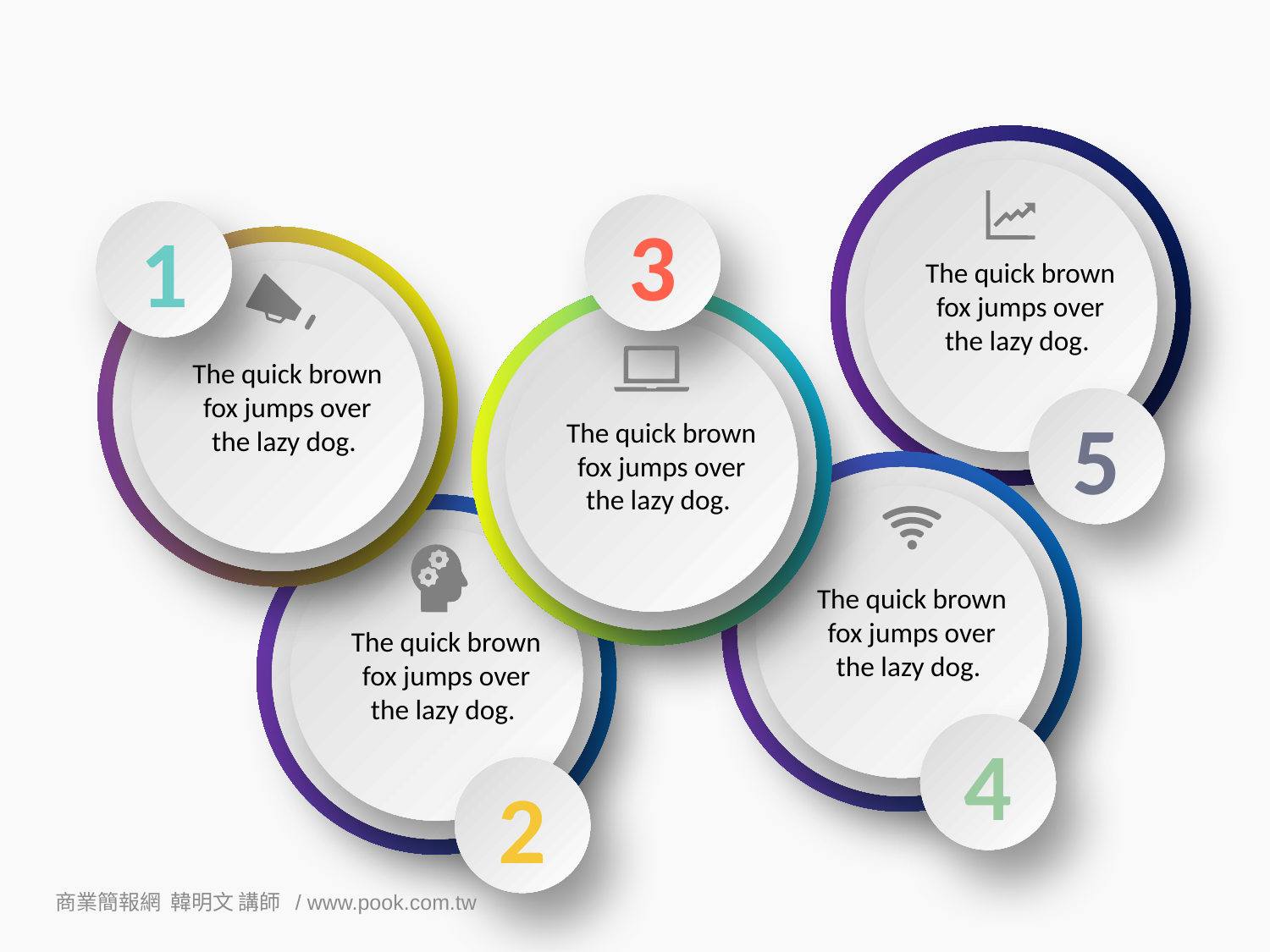

3
1

The quick brown fox jumps over the lazy dog.

The quick brown fox jumps over the lazy dog.

5
The quick brown fox jumps over the lazy dog.

The quick brown fox jumps over the lazy dog.
The quick brown fox jumps over the lazy dog.
4
2
商業簡報網  韓明文 講師  / www.pook.com.tw